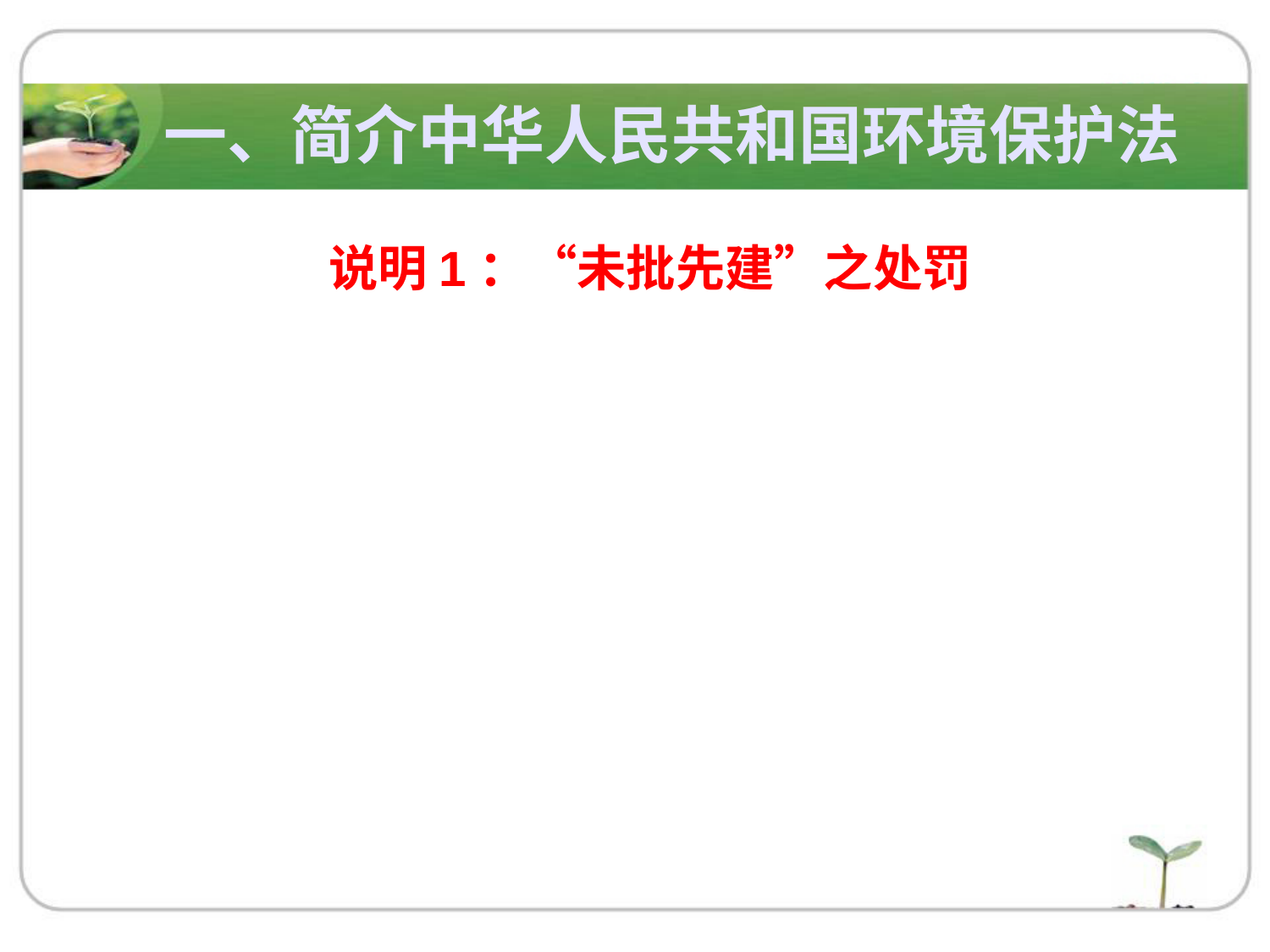

一、简介中华人民共和国环境保护法
说明1：“未批先建”之处罚

         第61条： 建设单位未依法提交建设项目环境影响评价文件或者环境影响评价文件未经批准，擅自开工建设的；
          由环保监管部门责令停止建设，处以罚款，并可以责令恢复原状。

       第63条：被责令停建，拒不执行的，拘留；